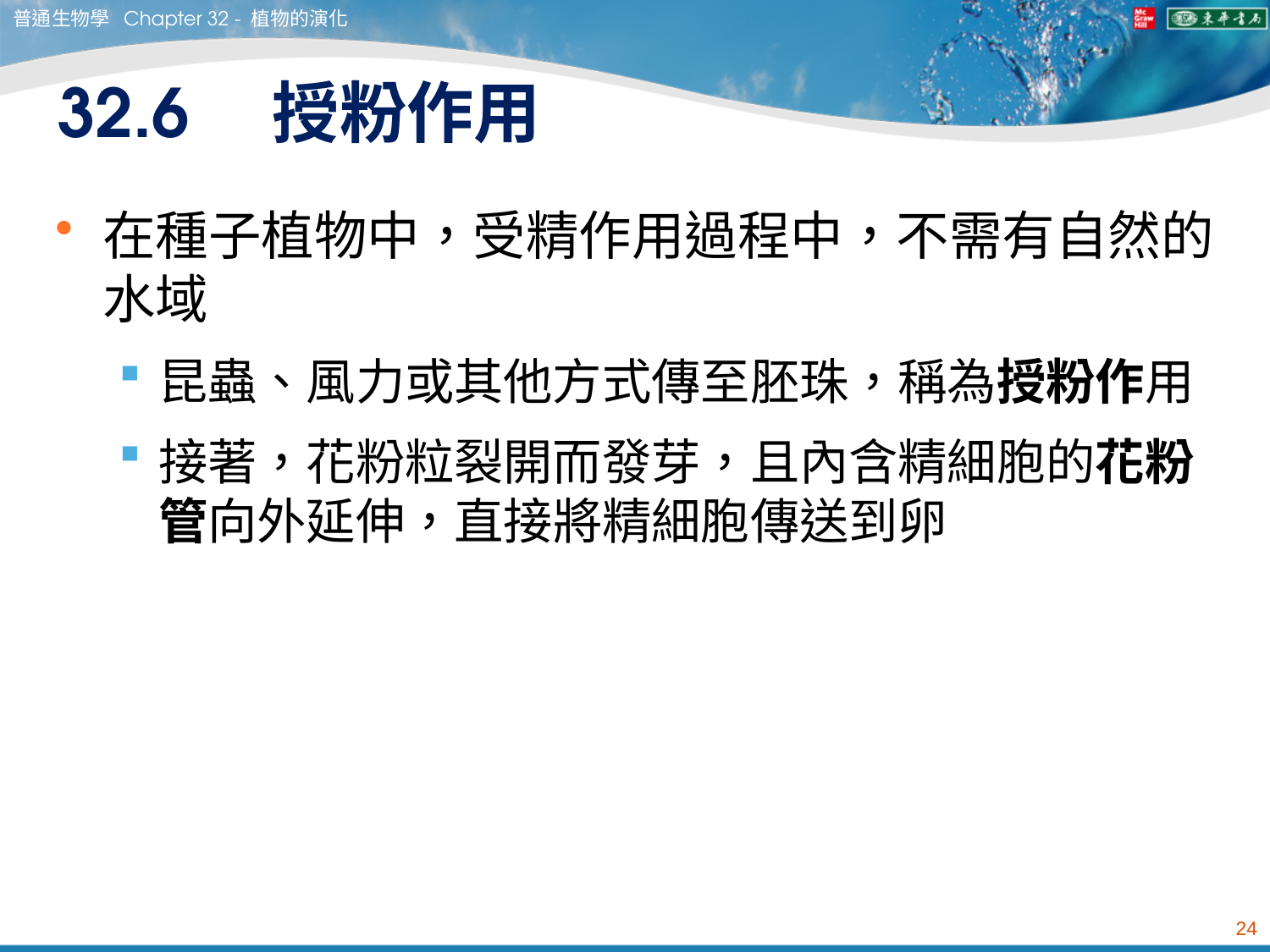

普通生物學  Chapter 32 - 植物的演化
# 32.6　授粉作用
在種子植物中，受精作用過程中，不需有自然的水域
昆蟲、風力或其他方式傳至胚珠，稱為授粉作用
接著，花粉粒裂開而發芽，且內含精細胞的花粉管向外延伸，直接將精細胞傳送到卵
24